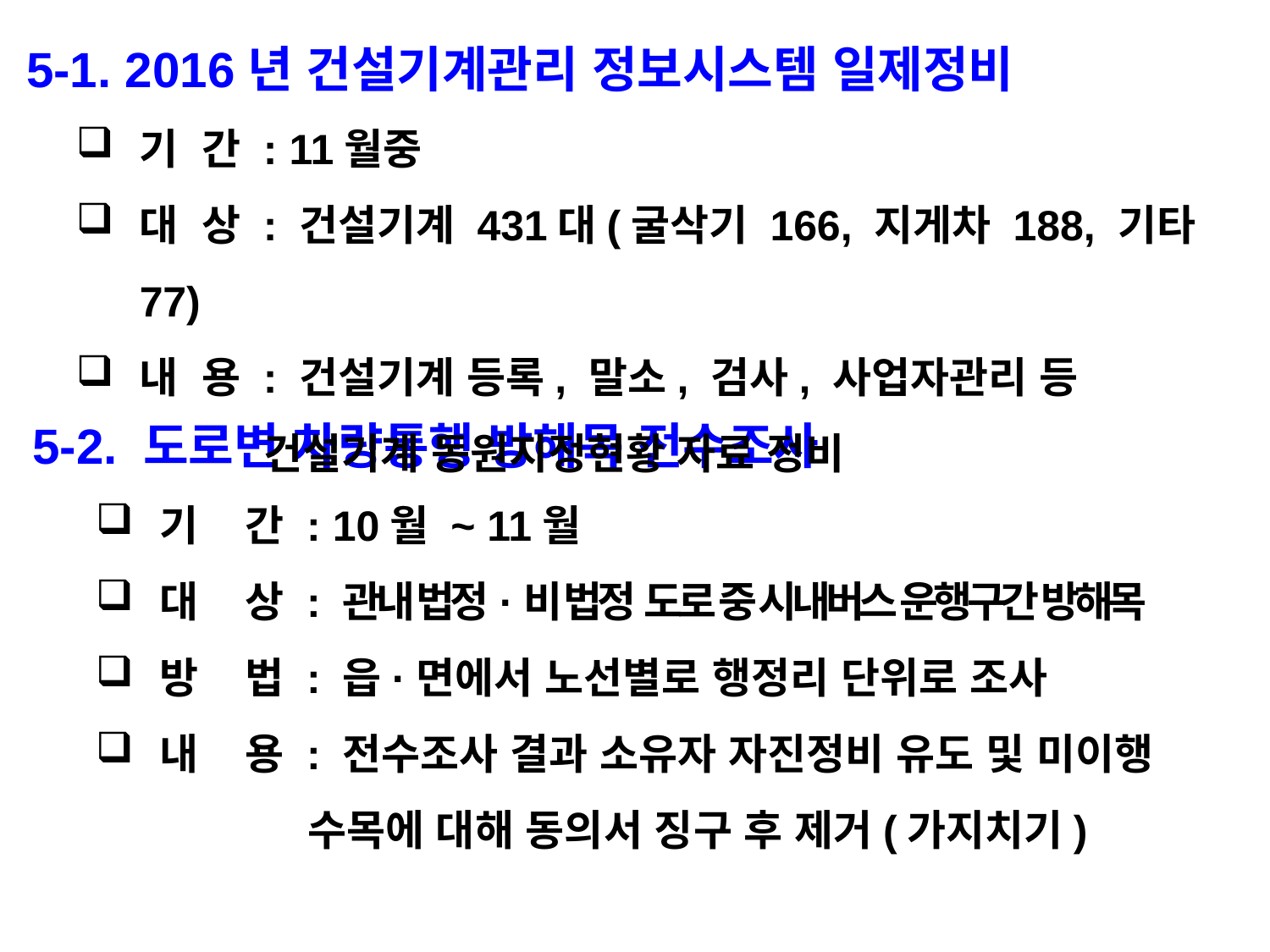

5-1. 2016년 건설기계관리 정보시스템 일제정비
기  간 : 11월중
대  상 : 건설기계 431대(굴삭기 166, 지게차 188, 기타 77)
내  용 : 건설기계 등록, 말소, 검사, 사업자관리 등
               건설기계 동원지정현황 자료 정비
5-2. 도로변 차량통행 방해목 전수조사
기    간 : 10월 ~ 11월
대    상 : 관내 법정·비 법정  도로 중 시내버스 운행구간 방해목
방    법 : 읍·면에서 노선별로 행정리 단위로 조사
내    용 : 전수조사 결과 소유자 자진정비 유도 및 미이행
                 수목에 대해 동의서 징구 후 제거(가지치기)